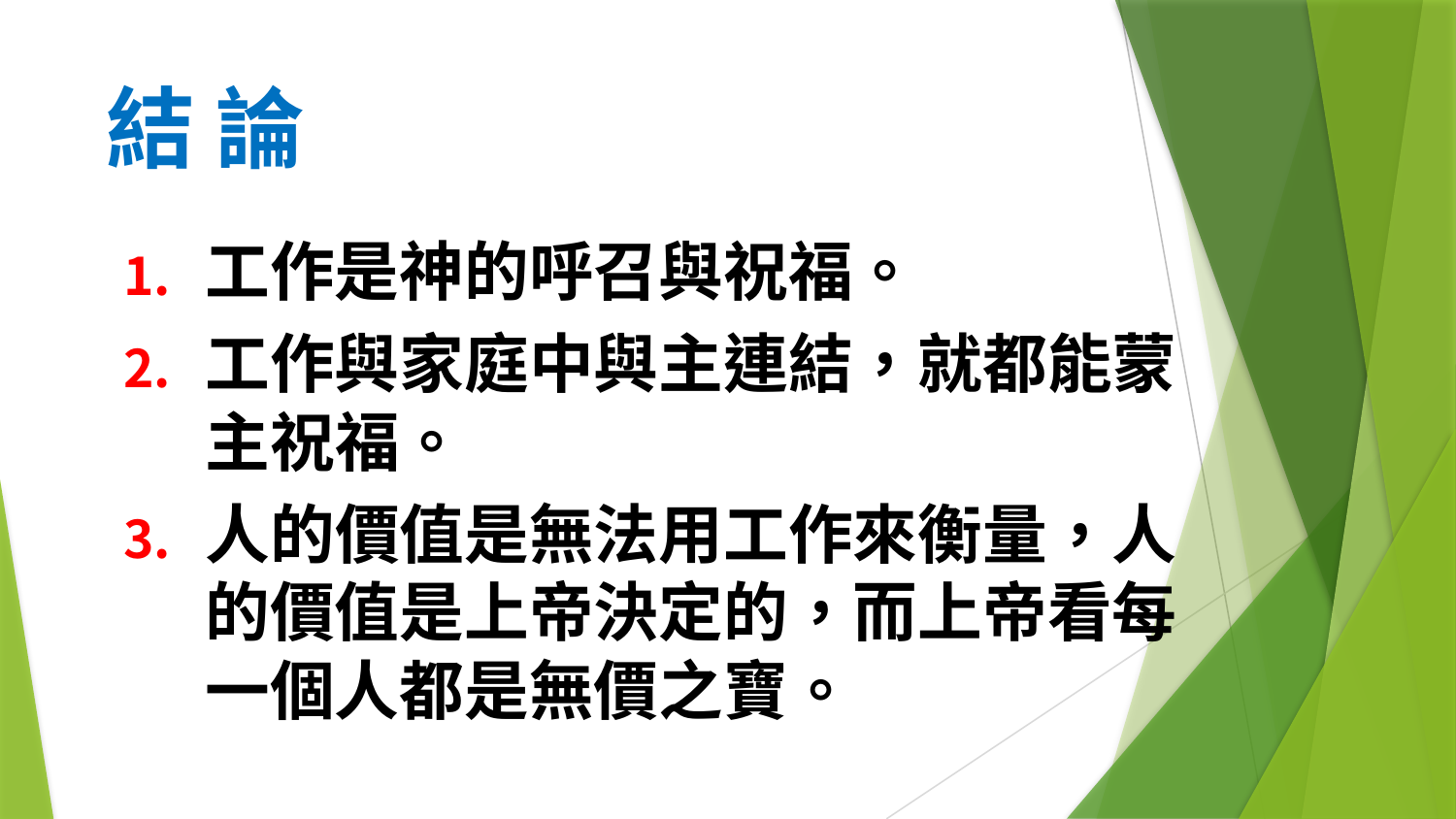

# 結 論
工作是神的呼召與祝福。
工作與家庭中與主連結，就都能蒙主祝福。
人的價值是無法用工作來衡量，人的價值是上帝決定的，而上帝看每一個人都是無價之寶。